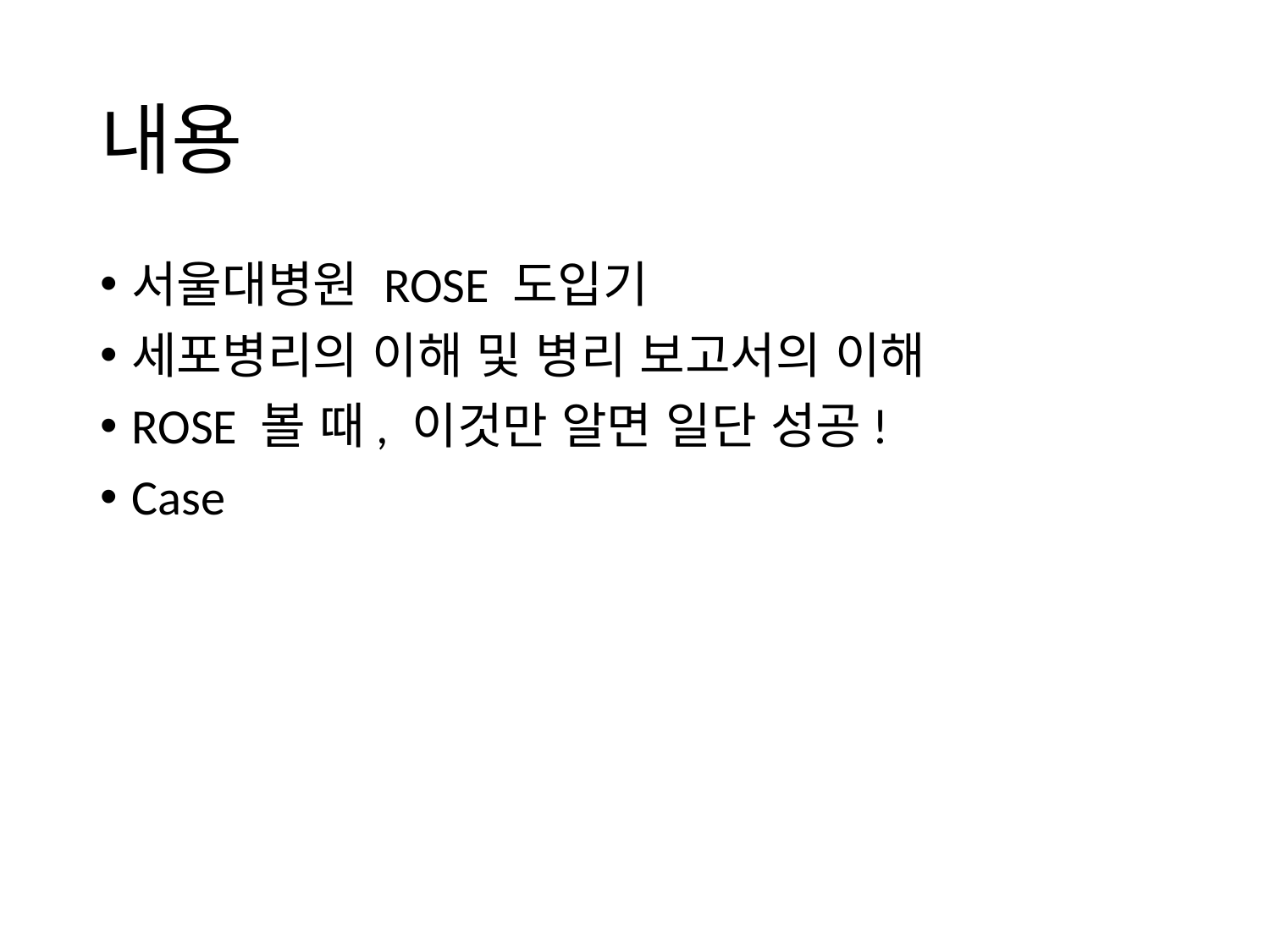

# 내용
서울대병원 ROSE 도입기
세포병리의 이해 및 병리 보고서의 이해
ROSE 볼 때, 이것만 알면 일단 성공!
Case